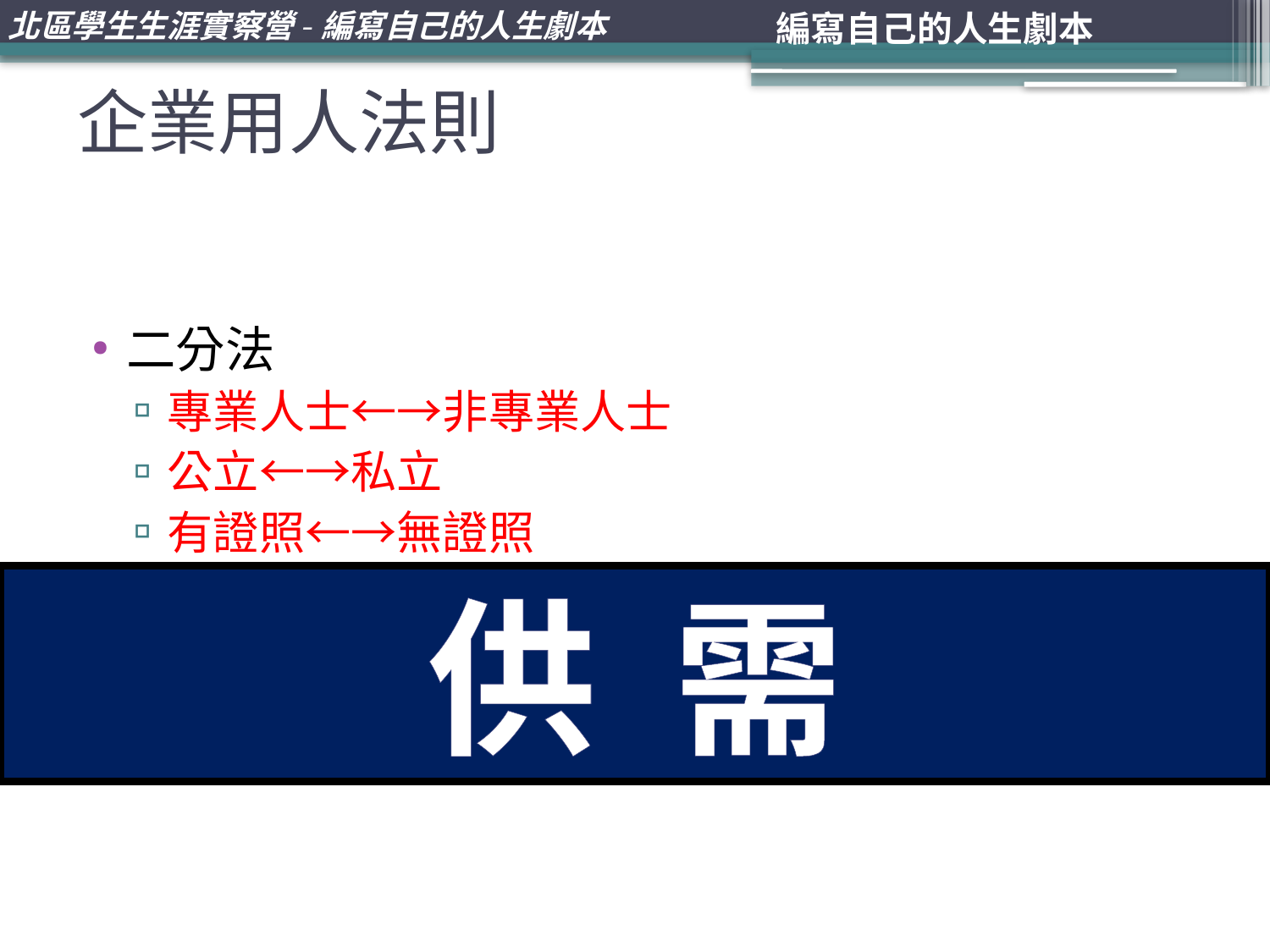

# 企業用人法則
二分法
專業人士←→非專業人士
公立←→私立
有證照←→無證照
供  需